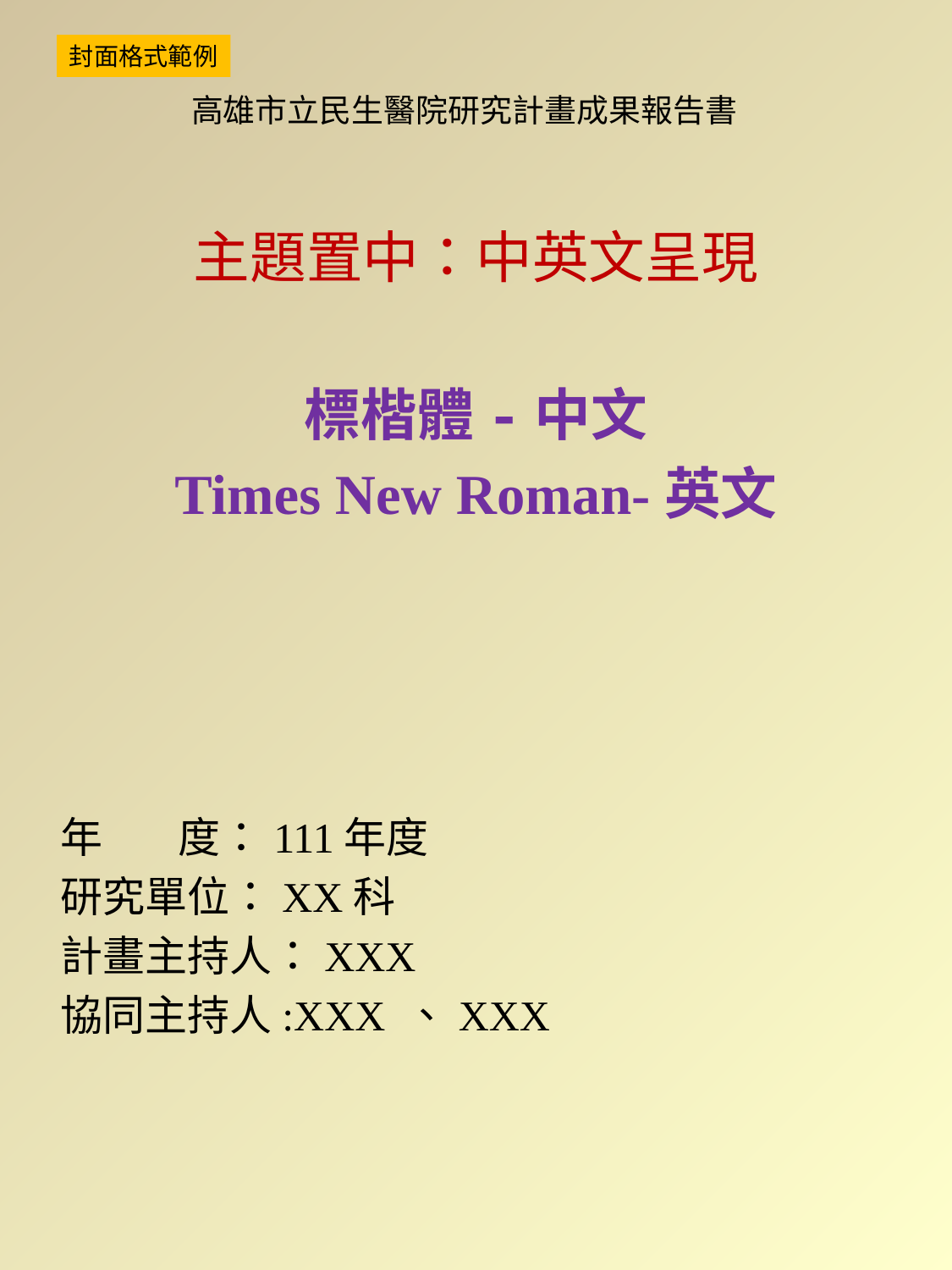

封面格式範例
# 高雄市立民生醫院研究計畫成果報告書
主題置中：中英文呈現

標楷體-中文
Times New Roman-英文

年        度：111年度
研究單位：XX科
計畫主持人：XXX
協同主持人:XXX 、XXX